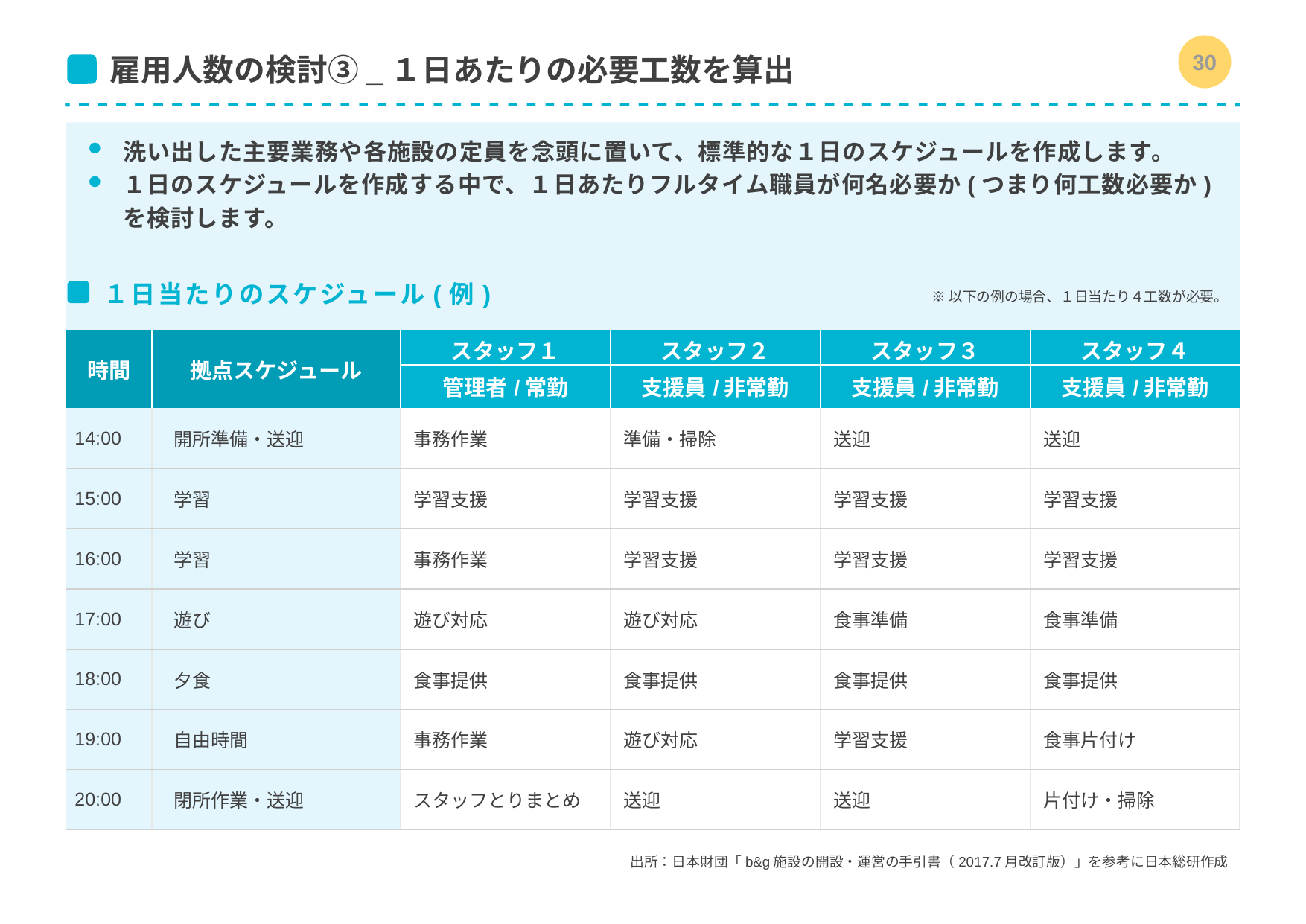

30
# 雇用人数の検討③_１日あたりの必要工数を算出
洗い出した主要業務や各施設の定員を念頭に置いて、標準的な１日のスケジュールを作成します。
１日のスケジュールを作成する中で、１日あたりフルタイム職員が何名必要か(つまり何工数必要か)を検討します。
１日当たりのスケジュール(例)

※以下の例の場合、１日当たり４工数が必要。
| 時間 | 拠点スケジュール | スタッフ１ | スタッフ２ | スタッフ３ | スタッフ４ |
| --- | --- | --- | --- | --- | --- |
|  |  | 管理者/常勤 | 支援員/非常勤 | 支援員/非常勤 | 支援員/非常勤 |
| 14:00 | 開所準備・送迎 | 事務作業 | 準備・掃除 | 送迎 | 送迎 |
| 15:00 | 学習 | 学習支援 | 学習支援 | 学習支援 | 学習支援 |
| 16:00 | 学習 | 事務作業 | 学習支援 | 学習支援 | 学習支援 |
| 17:00 | 遊び | 遊び対応 | 遊び対応 | 食事準備 | 食事準備 |
| 18:00 | 夕食 | 食事提供 | 食事提供 | 食事提供 | 食事提供 |
| 19:00 | 自由時間 | 事務作業 | 遊び対応 | 学習支援 | 食事片付け |
| 20:00 | 閉所作業・送迎 | スタッフとりまとめ | 送迎 | 送迎 | 片付け・掃除 |
出所：日本財団「b&g施設の開設・運営の手引書（2017.7月改訂版）」を参考に日本総研作成